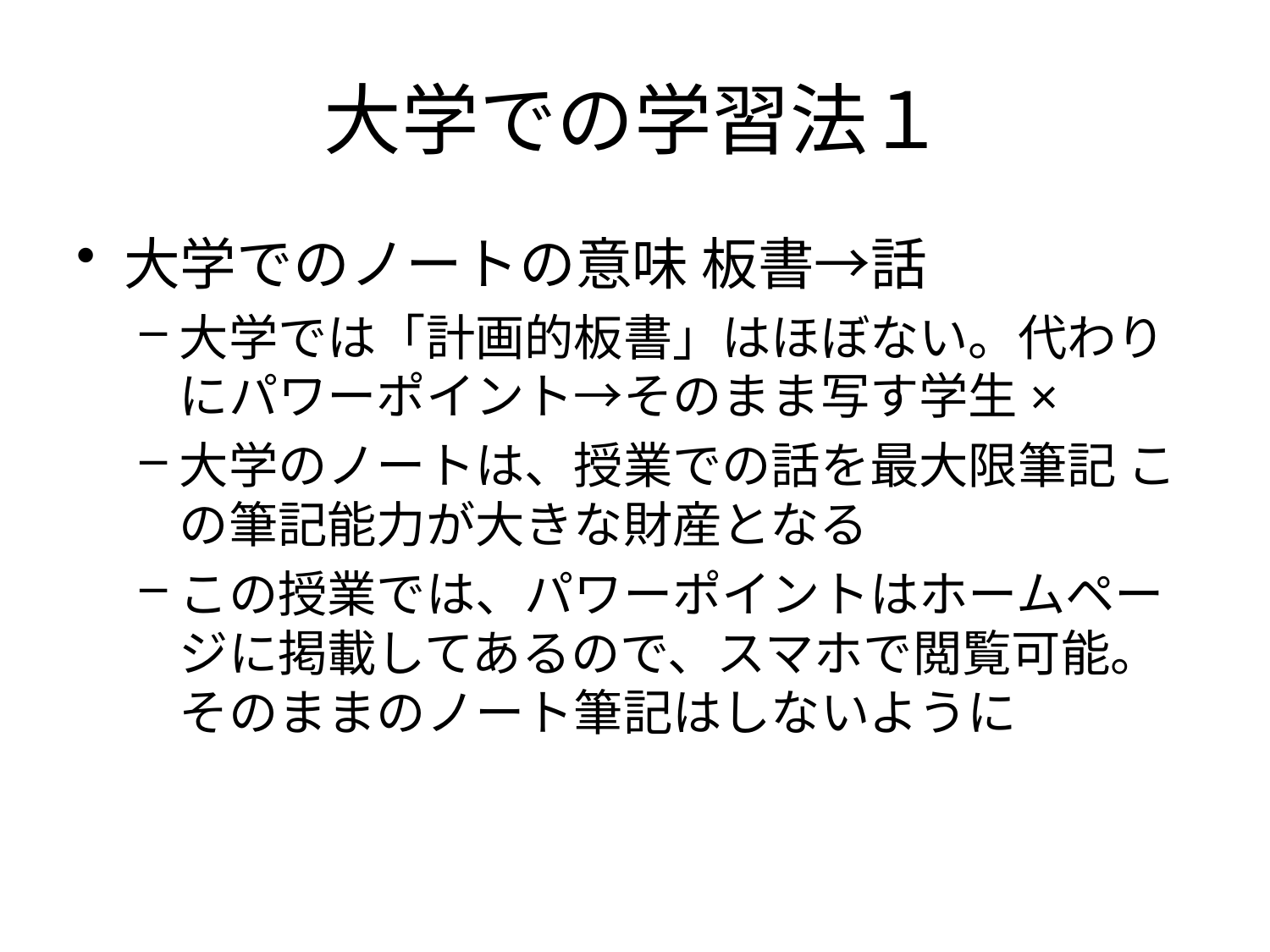

# 大学での学習法１
大学でのノートの意味 板書→話
大学では「計画的板書」はほぼない。代わりにパワーポイント→そのまま写す学生×
大学のノートは、授業での話を最大限筆記 この筆記能力が大きな財産となる
この授業では、パワーポイントはホームページに掲載してあるので、スマホで閲覧可能。そのままのノート筆記はしないように